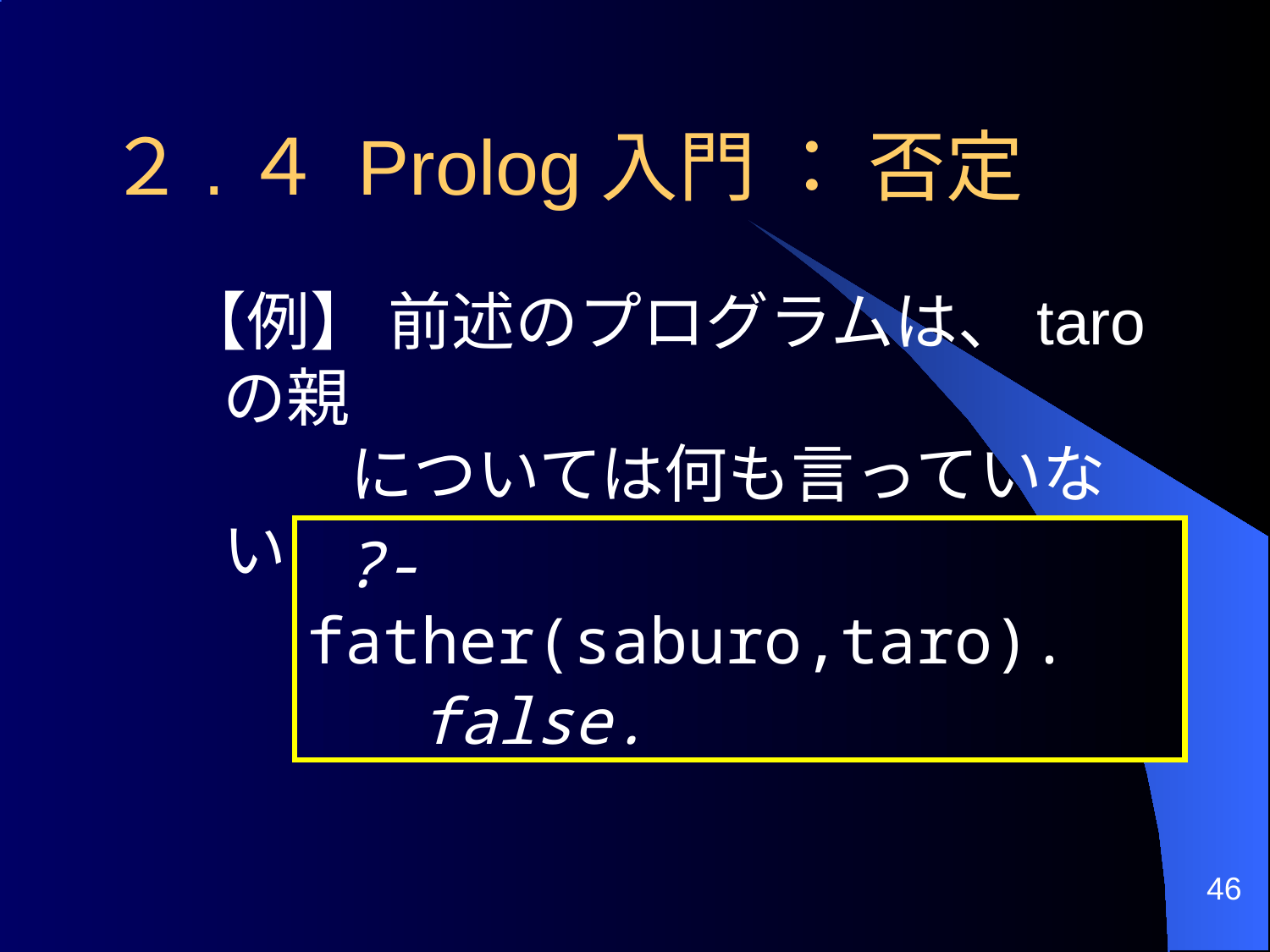

２.４ Prolog入門 ： 否定
【例】 前述のプログラムは、taroの親
　　については何も言っていない
 ?- father(saburo,taro).
   false.
46